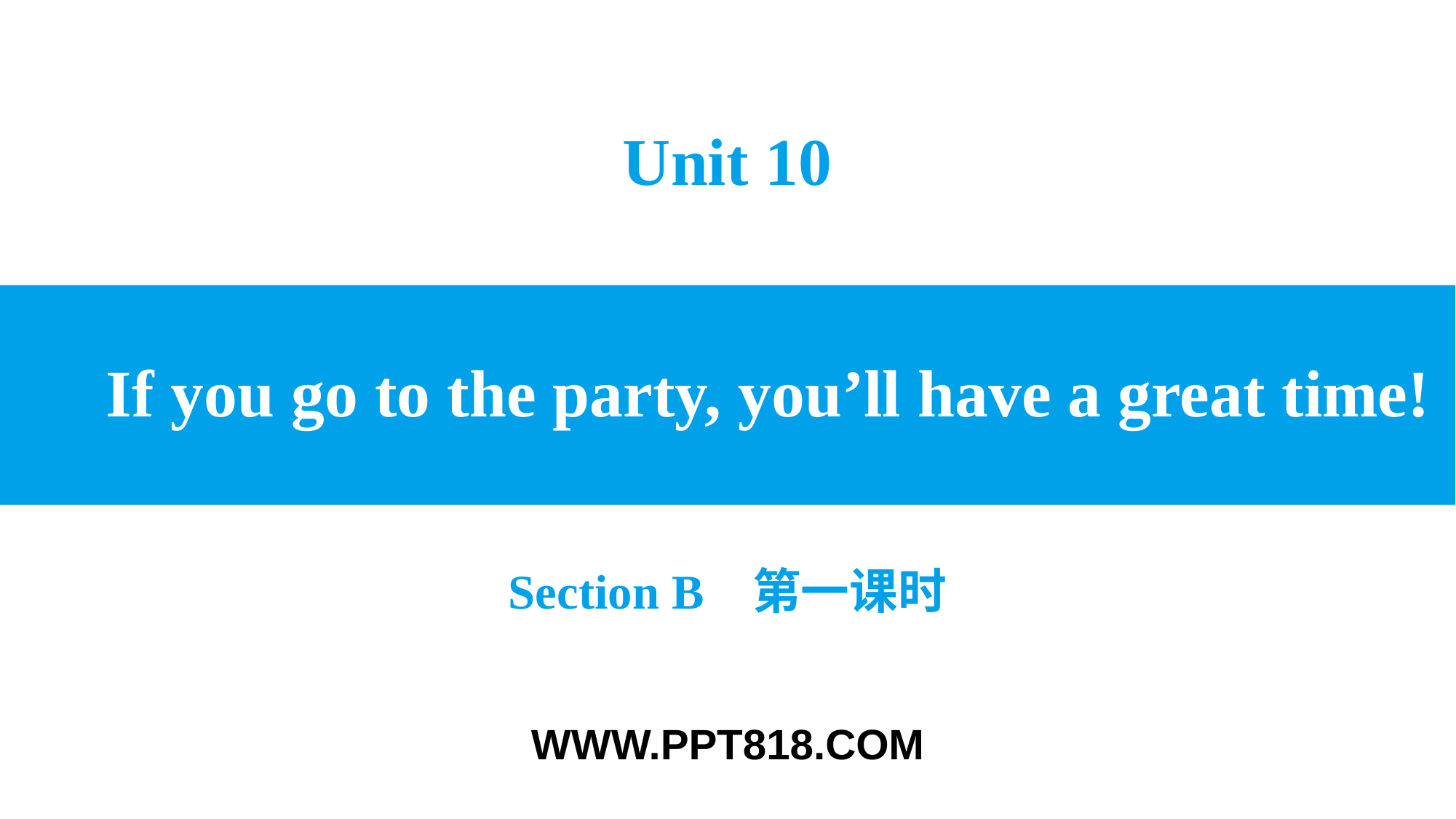

Unit 10
# If you go to the party, you’ll have a great time!
Section B   第一课时
WWW.PPT818.COM